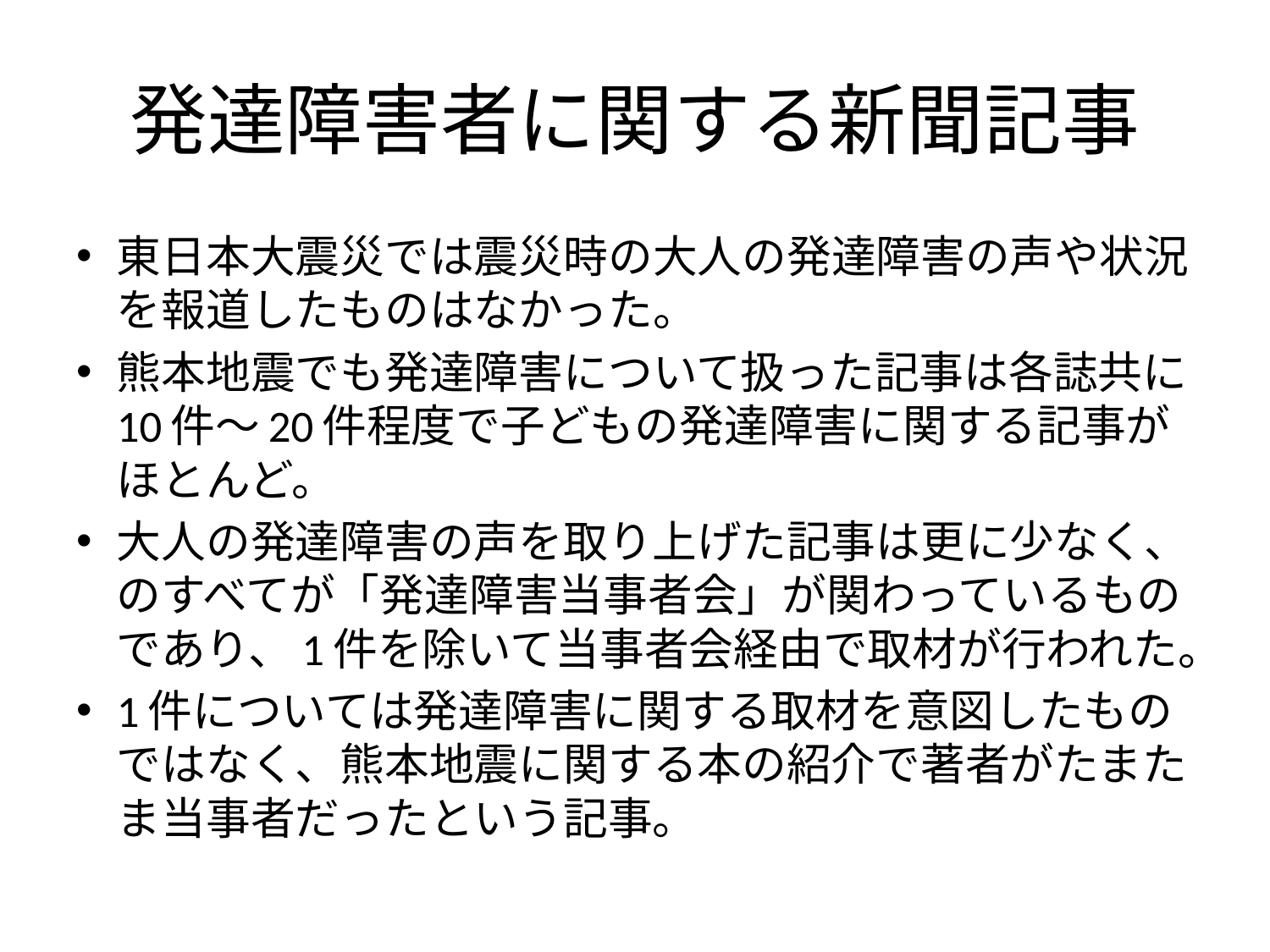

# 発達障害者に関する新聞記事
東日本大震災では震災時の大人の発達障害の声や状況を報道したものはなかった。
熊本地震でも発達障害について扱った記事は各誌共に10件～20件程度で子どもの発達障害に関する記事がほとんど。
大人の発達障害の声を取り上げた記事は更に少なく、のすべてが「発達障害当事者会」が関わっているものであり、1件を除いて当事者会経由で取材が行われた。
1件については発達障害に関する取材を意図したものではなく、熊本地震に関する本の紹介で著者がたまたま当事者だったという記事。